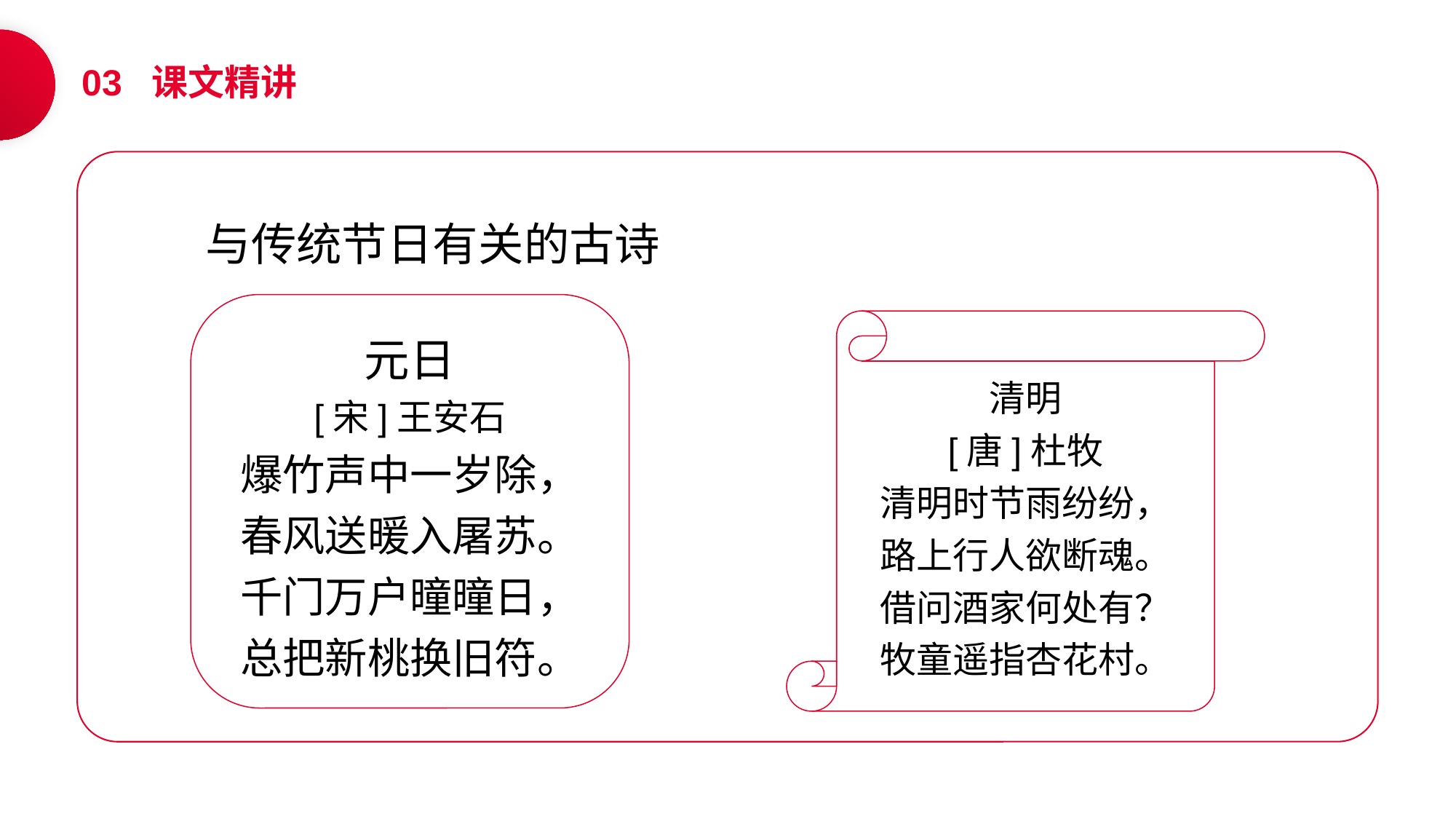

03  课文精讲
      与传统节日有关的古诗
元日
[宋]王安石
爆竹声中一岁除，
春风送暖入屠苏。
千门万户曈曈日，
总把新桃换旧符。
清明
[唐]杜牧
清明时节雨纷纷，
路上行人欲断魂。
借问酒家何处有？
牧童遥指杏花村。